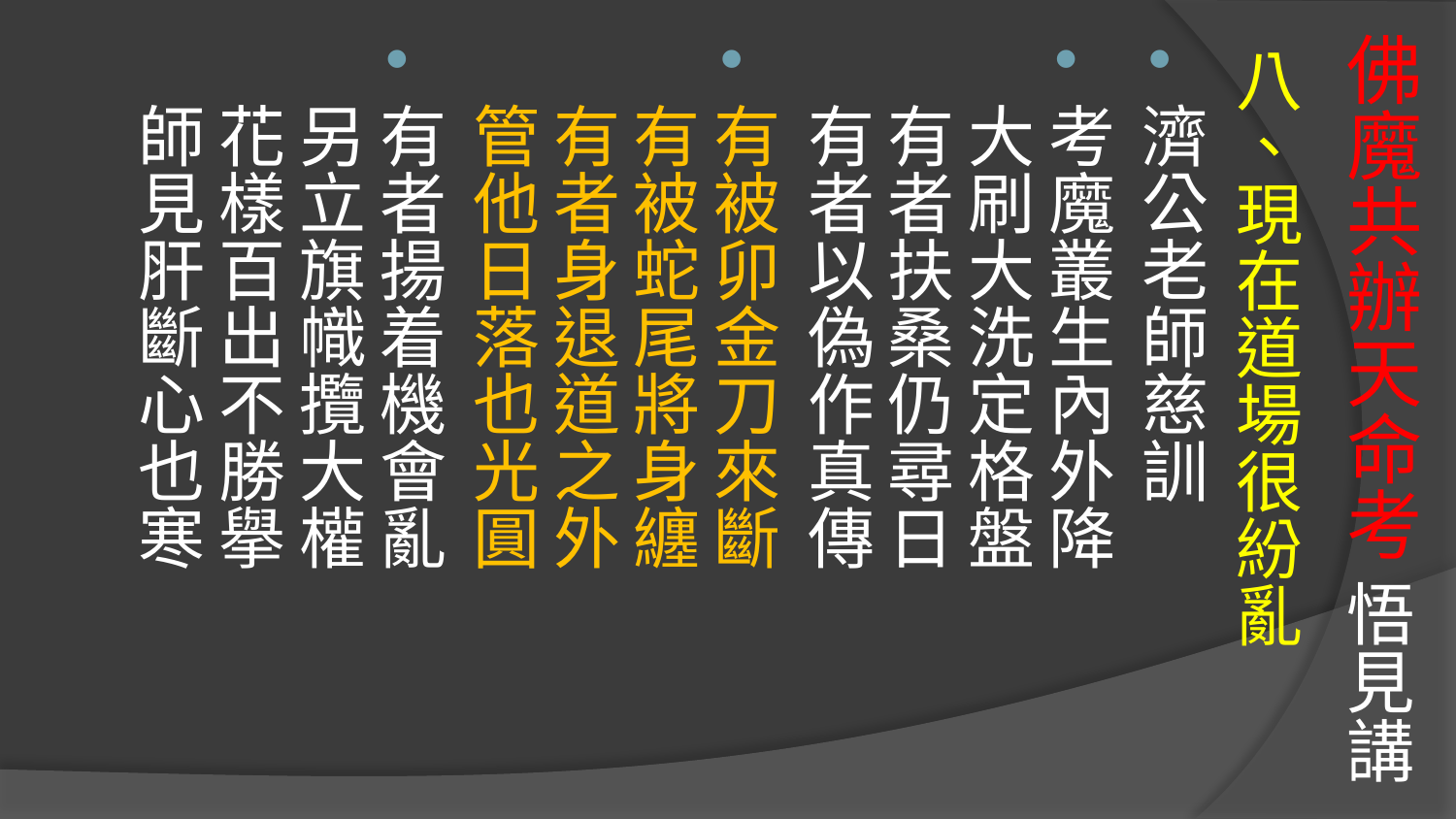

# 佛魔共辦天命考 悟見講
八、現在道場很紛亂
濟公老師慈訓
考魔叢生內外降
大刷大洗定格盤　
有者扶桑仍尋日　
有者以偽作真傳
有被卯金刀來斷　
有被蛇尾將身纏　
有者身退道之外
管他日落也光圓
有者揚着機會亂　
另立旗幟攬大權
花樣百出不勝擧　
師見肝斷心也寒